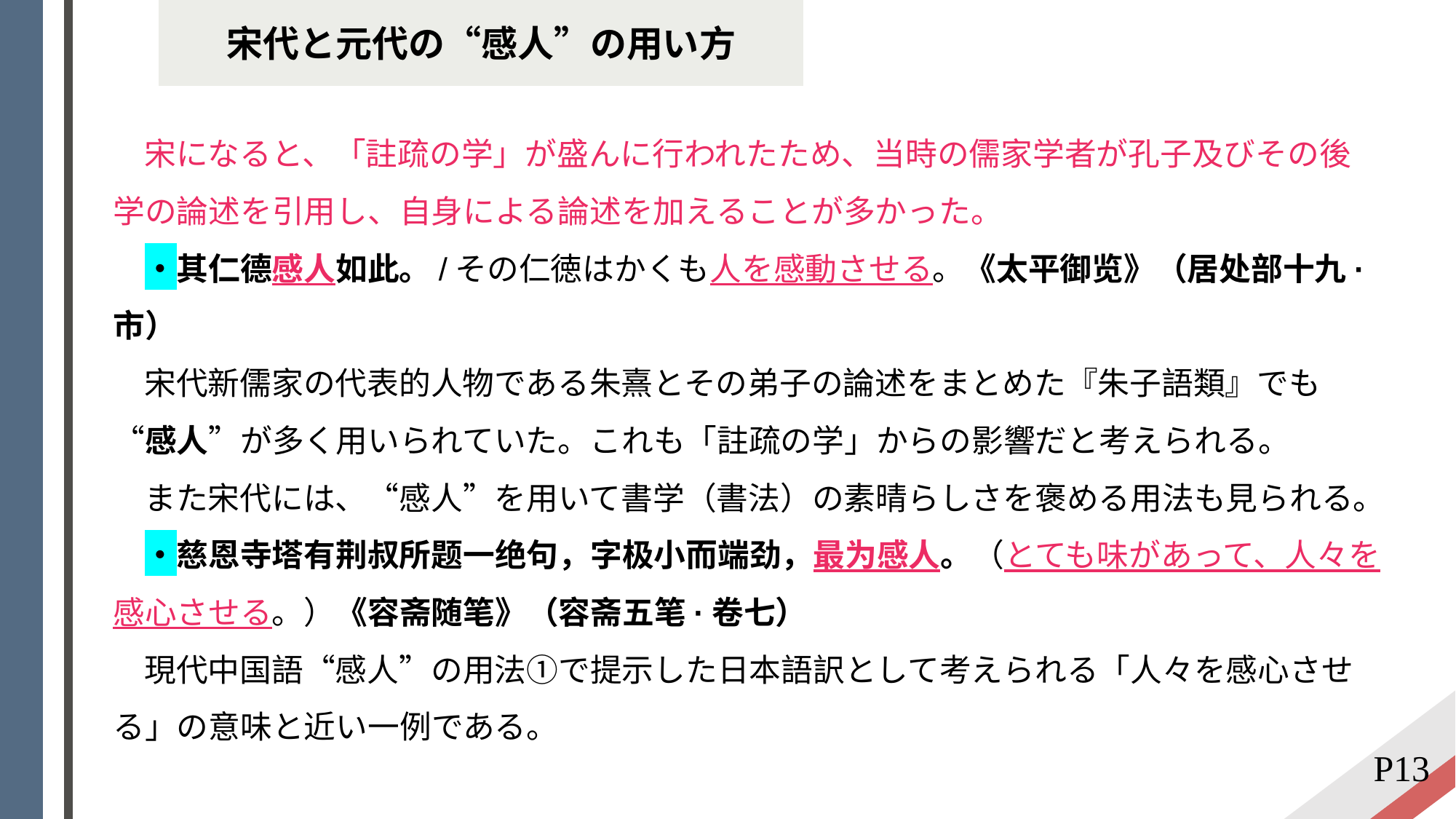

宋代と元代の“感人”の用い方
 宋になると、「註疏の学」が盛んに行われたため、当時の儒家学者が孔子及びその後学の論述を引用し、自身による論述を加えることが多かった。
 ・其仁德感人如此。/その仁徳はかくも人を感動させる。《太平御览》（居处部十九·市）
 宋代新儒家の代表的人物である朱熹とその弟子の論述をまとめた『朱子語類』でも“感人”が多く用いられていた。これも「註疏の学」からの影響だと考えられる。
 また宋代には、“感人”を用いて書学（書法）の素晴らしさを褒める用法も見られる。
 ・慈恩寺塔有荆叔所题一绝句，字极小而端劲，最为感人。（とても味があって、人々を感心させる。）《容斋随笔》（容斋五笔·卷七）
 現代中国語“感人”の用法①で提示した日本語訳として考えられる「人々を感心させる」の意味と近い一例である。

P13